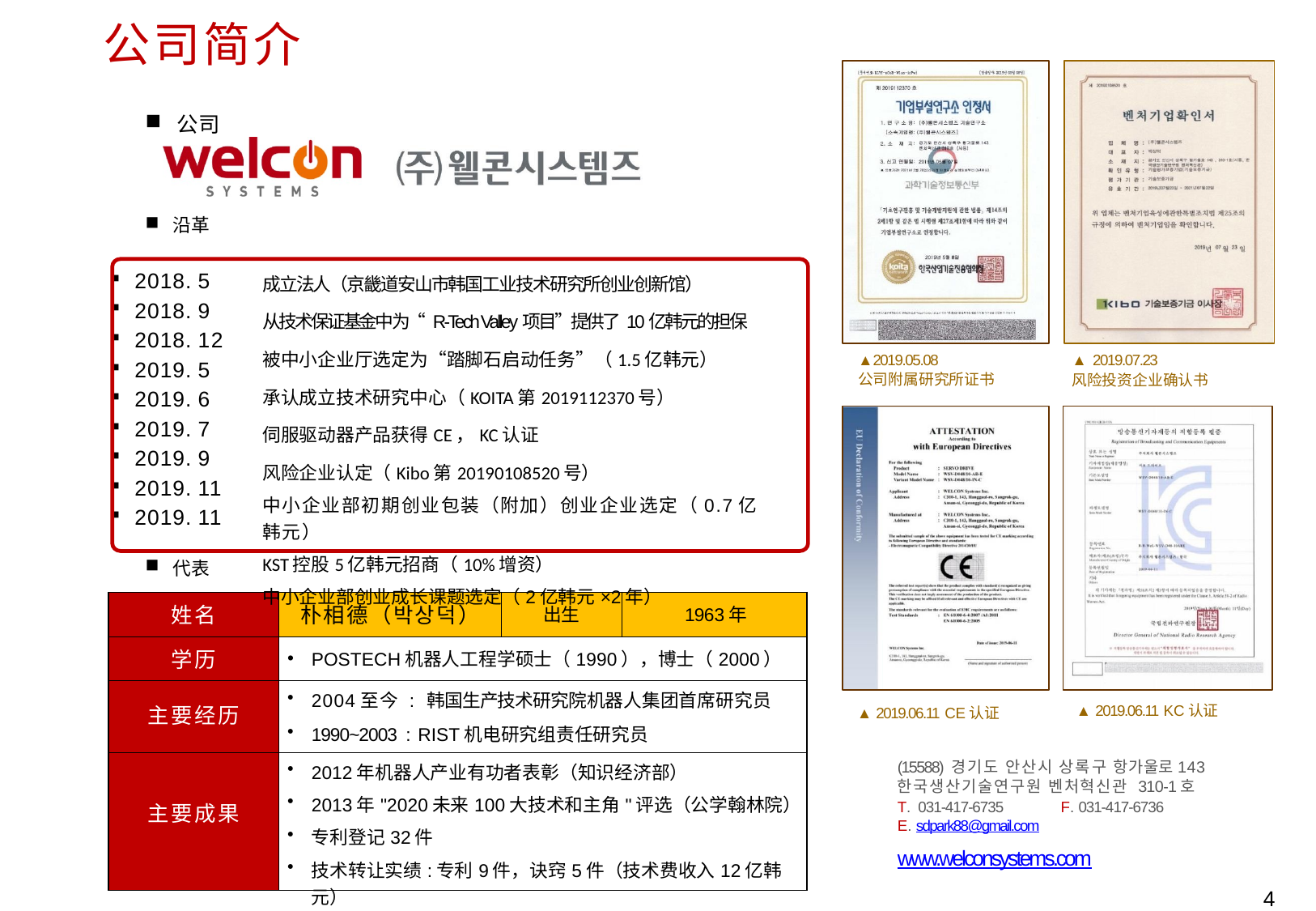

# 公司简介

公司

沿革
| 2018. 5 2018. 9 2018. 12 2019. 5 2019. 6 2019. 7 2019. 9 2019. 11 2019. 11 | 成立法人（京畿道安山市韩国工业技术研究所创业创新馆） 从技术保证基金中为“ R-Tech Valley项目”提供了10亿韩元的担保 被中小企业厅选定为“踏脚石启动任务”（1.5亿韩元） 承认成立技术研究中心（KOITA第2019112370号） 伺服驱动器产品获得CE，KC认证 风险企业认定（Kibo第20190108520号） 中小企业部初期创业包装（附加）创业企业选定（0.7亿韩元） KST控股5亿韩元招商（10%增资） 中小企业部创业成长课题选定（2亿韩元×2年） |
| --- | --- |

▲2019.05.08
公司附属研究所证书
▲ 2019.07.23
风险投资企业确认书

代表
| 姓名 | 朴相德（박상덕） | 出生 | 1963年 |
| --- | --- | --- | --- |
| 学历 | POSTECH机器人工程学硕士（1990），博士（2000） |  |  |
| 主要经历 | 2004至今 : 韩国生产技术研究院机器人集团首席研究员 1990~2003 : RIST机电研究组责任研究员 |  |  |
| 主要成果 | 2012年机器人产业有功者表彰（知识经济部） 2013年"2020未来100大技术和主角"评选（公学翰林院） 专利登记32件 技术转让实绩:专利9件，诀窍5件（技术费收入12亿韩元） |  |  |
▲ 2019.06.11 KC认证
▲ 2019.06.11 CE认证
(15588) 경기도 안산시 상록구 항가울로143  한국생산기술연구원 벤처혁신관 310-1호
T.  031-417-6735	F. 031-417-6736
E. sdpark88@gmail.com

www.welconsystems.com
4